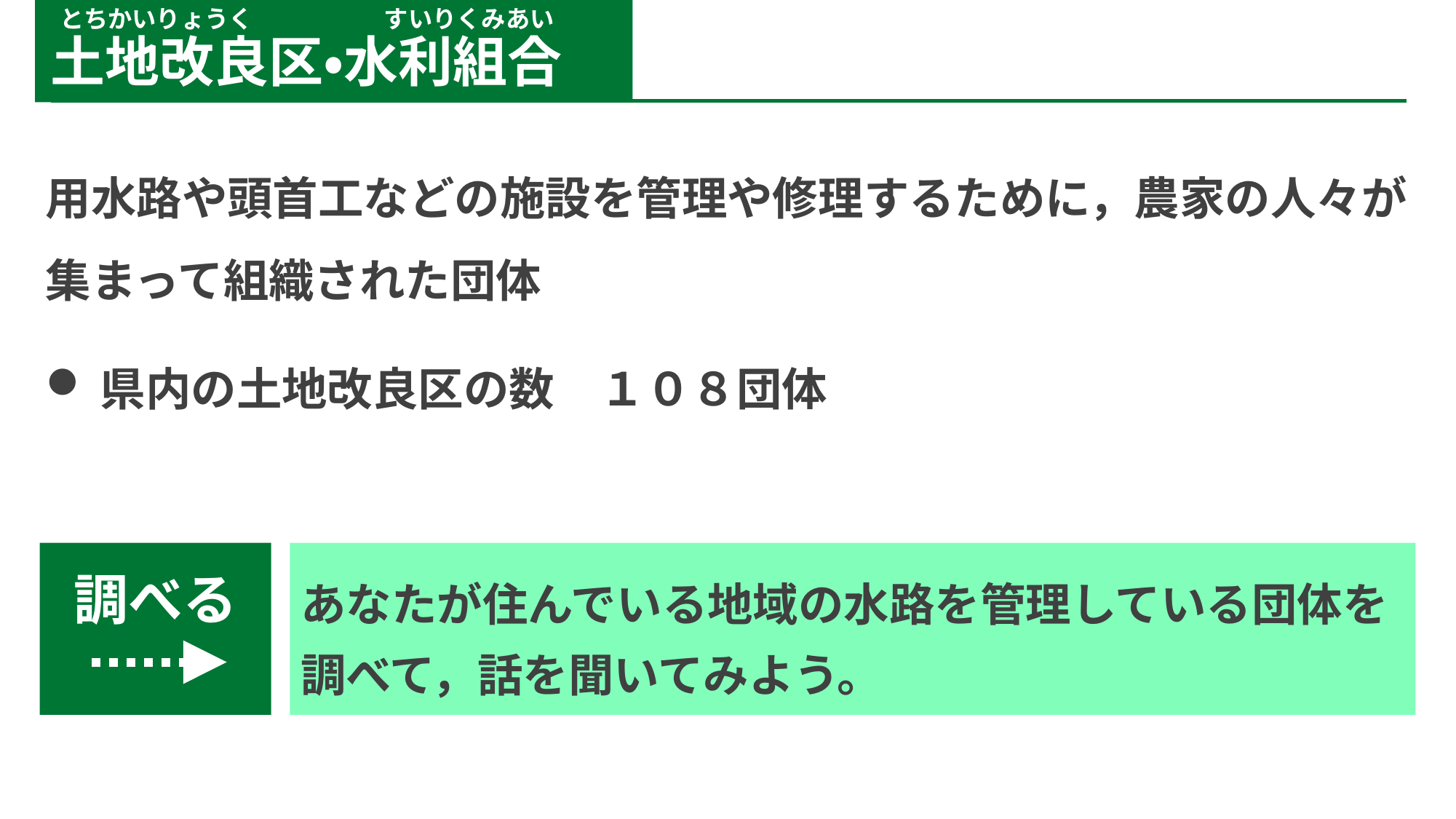

とちかいりょうく
すいりくみあい

頭首工
土地改良区・水利組合
用水路や頭首工などの施設を管理や修理するために，農家の人々が集まって組織された団体
県内の土地改良区の数　１０８団体

あなたが住んでいる地域の水路を管理している団体を調べて，話を聞いてみよう。
調べる